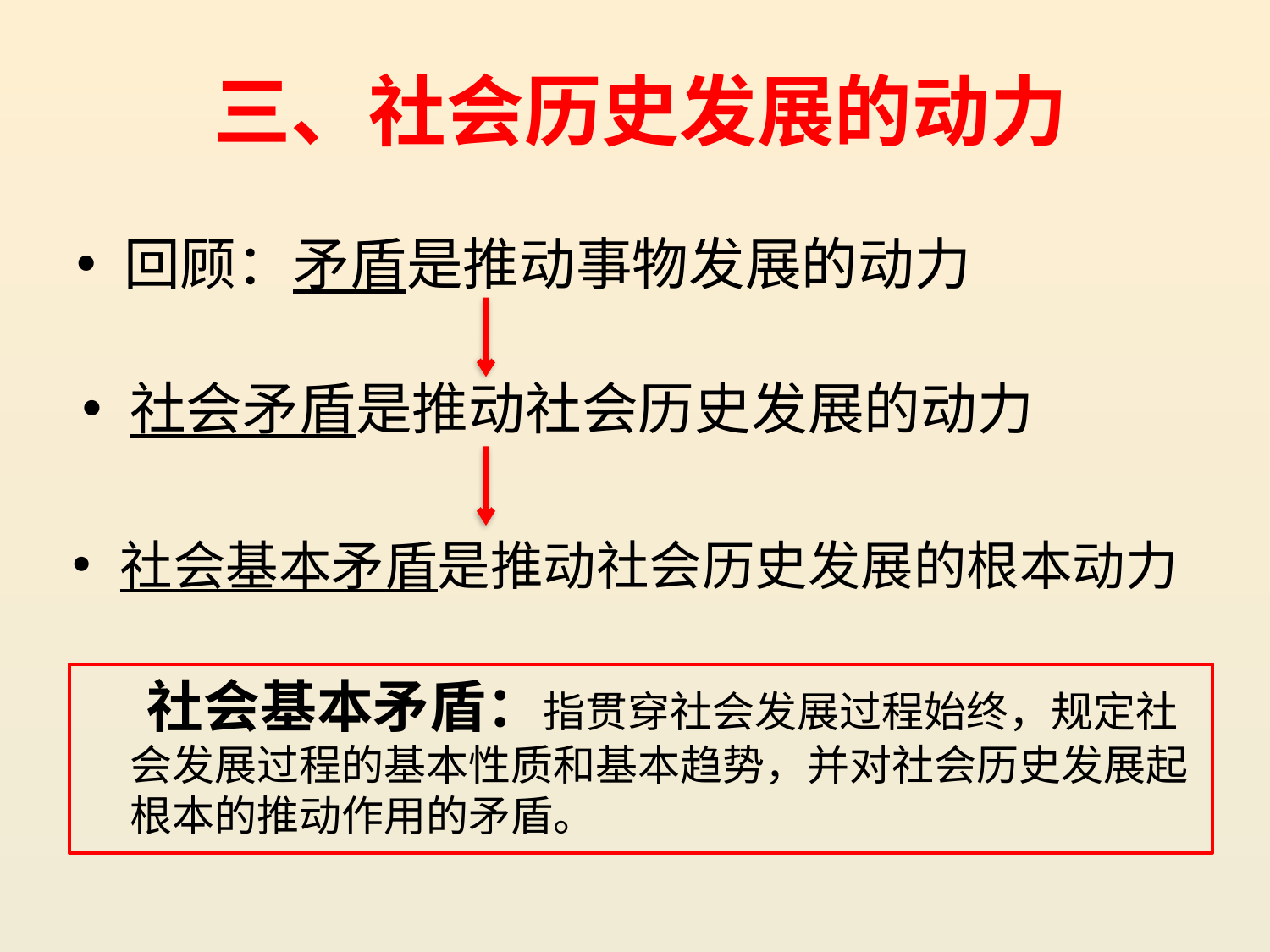

三、社会历史发展的动力
回顾：矛盾是推动事物发展的动力
社会矛盾是推动社会历史发展的动力
社会基本矛盾是推动社会历史发展的根本动力
    社会基本矛盾：指贯穿社会发展过程始终，规定社会发展过程的基本性质和基本趋势，并对社会历史发展起根本的推动作用的矛盾。